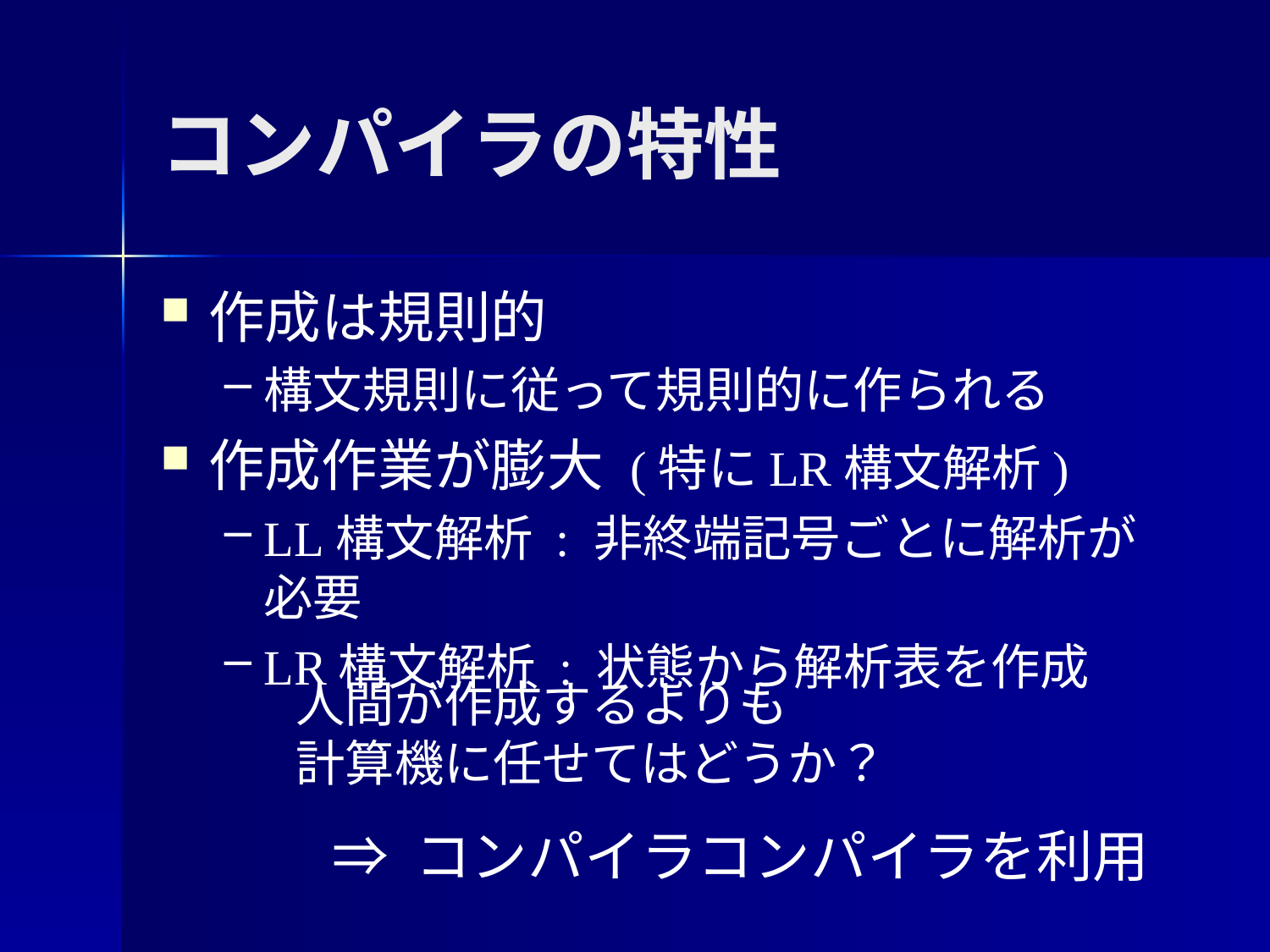

コンパイラの特性
作成は規則的
構文規則に従って規則的に作られる
作成作業が膨大 (特にLR構文解析)
LL構文解析 : 非終端記号ごとに解析が必要
LR構文解析 : 状態から解析表を作成
人間が作成するよりも
計算機に任せてはどうか？
⇒ コンパイラコンパイラを利用